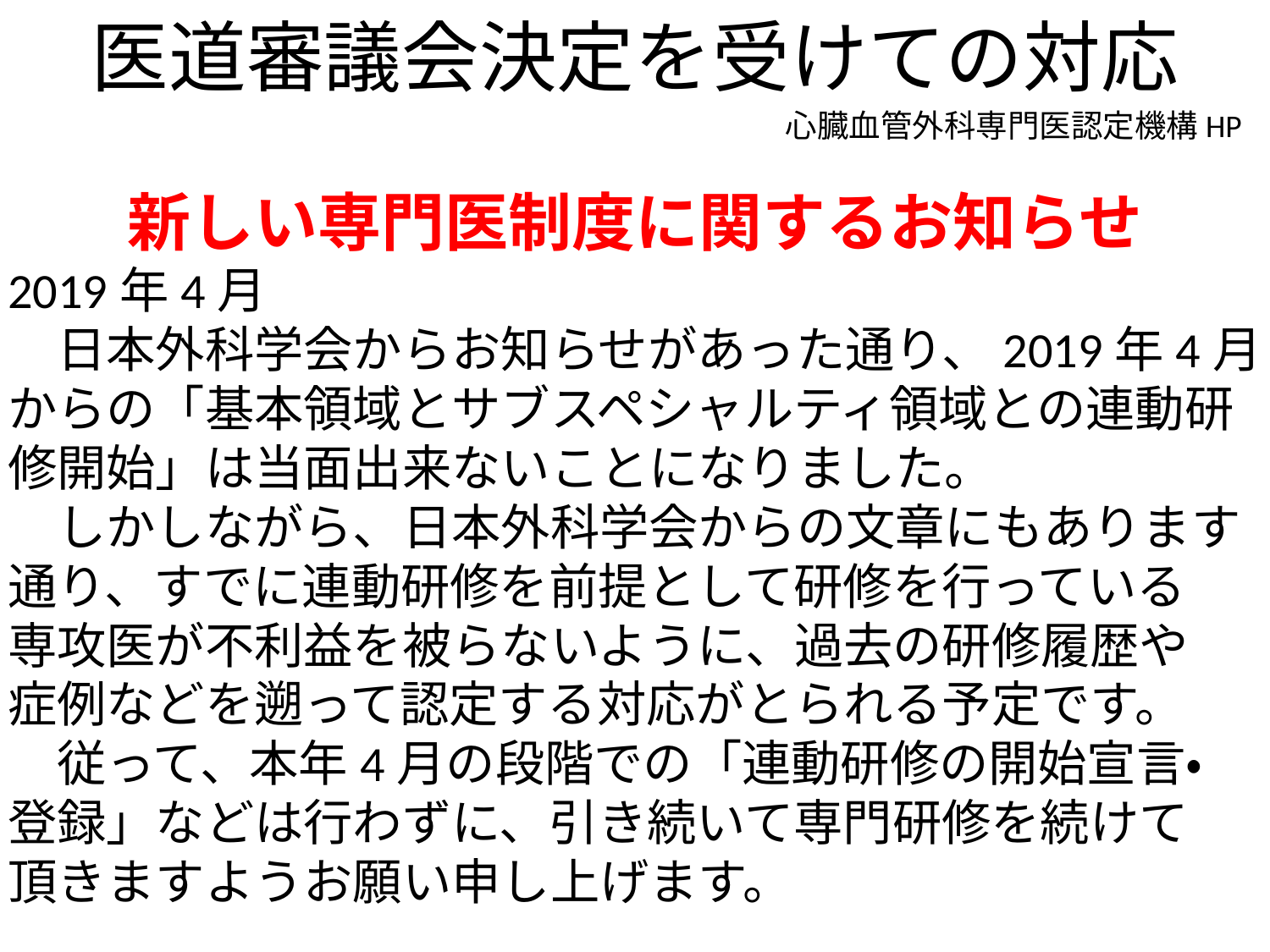

# 医道審議会決定を受けての対応
心臓血管外科専門医認定機構HP
新しい専門医制度に関するお知らせ
2019年4月
　日本外科学会からお知らせがあった通り、2019年4月
からの「基本領域とサブスペシャルティ領域との連動研
修開始」は当面出来ないことになりました。
　しかしながら、日本外科学会からの文章にもあります
通り、すでに連動研修を前提として研修を行っている
専攻医が不利益を被らないように、過去の研修履歴や
症例などを遡って認定する対応がとられる予定です。
　従って、本年4月の段階での「連動研修の開始宣言・
登録」などは行わずに、引き続いて専門研修を続けて
頂きますようお願い申し上げます。